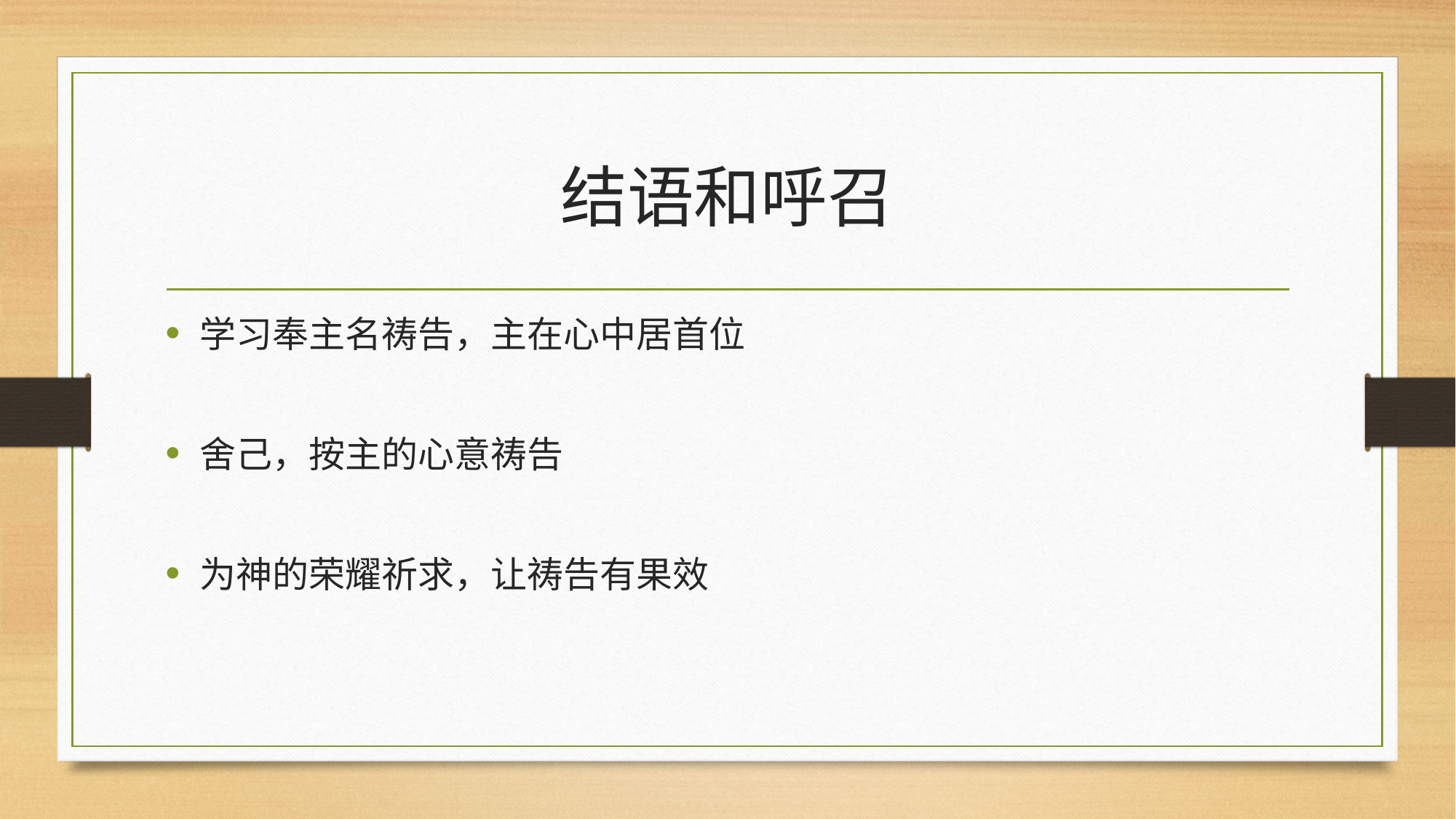

# 结语和呼召
学习奉主名祷告，主在心中居首位

舍己，按主的心意祷告

为神的荣耀祈求，让祷告有果效